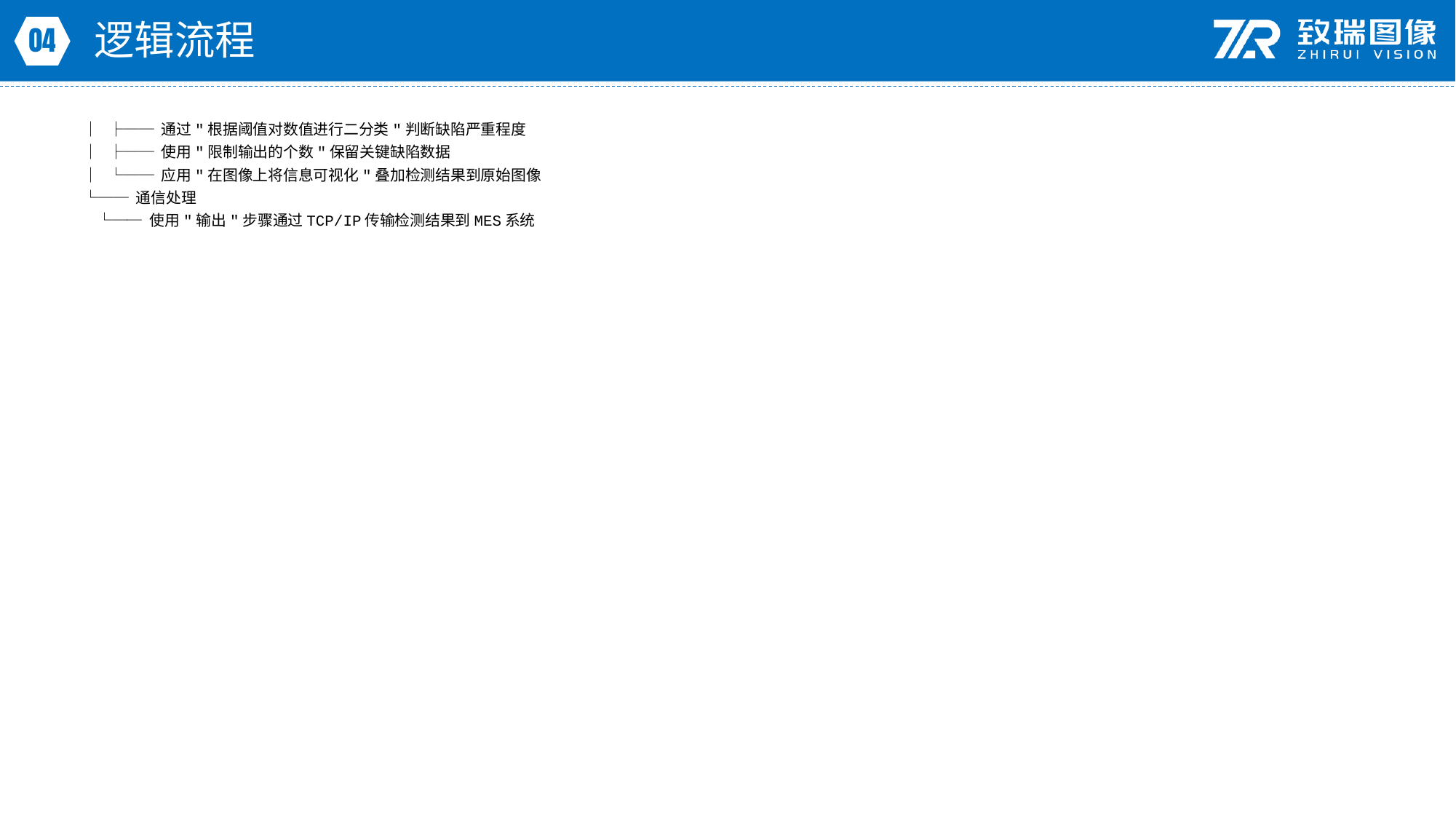

逻辑流程
04

│   ├── 通过"根据阈值对数值进行二分类"判断缺陷严重程度
│   ├── 使用"限制输出的个数"保留关键缺陷数据
│   └── 应用"在图像上将信息可视化"叠加检测结果到原始图像
└── 通信处理
    └── 使用"输出"步骤通过TCP/IP传输检测结果到MES系统